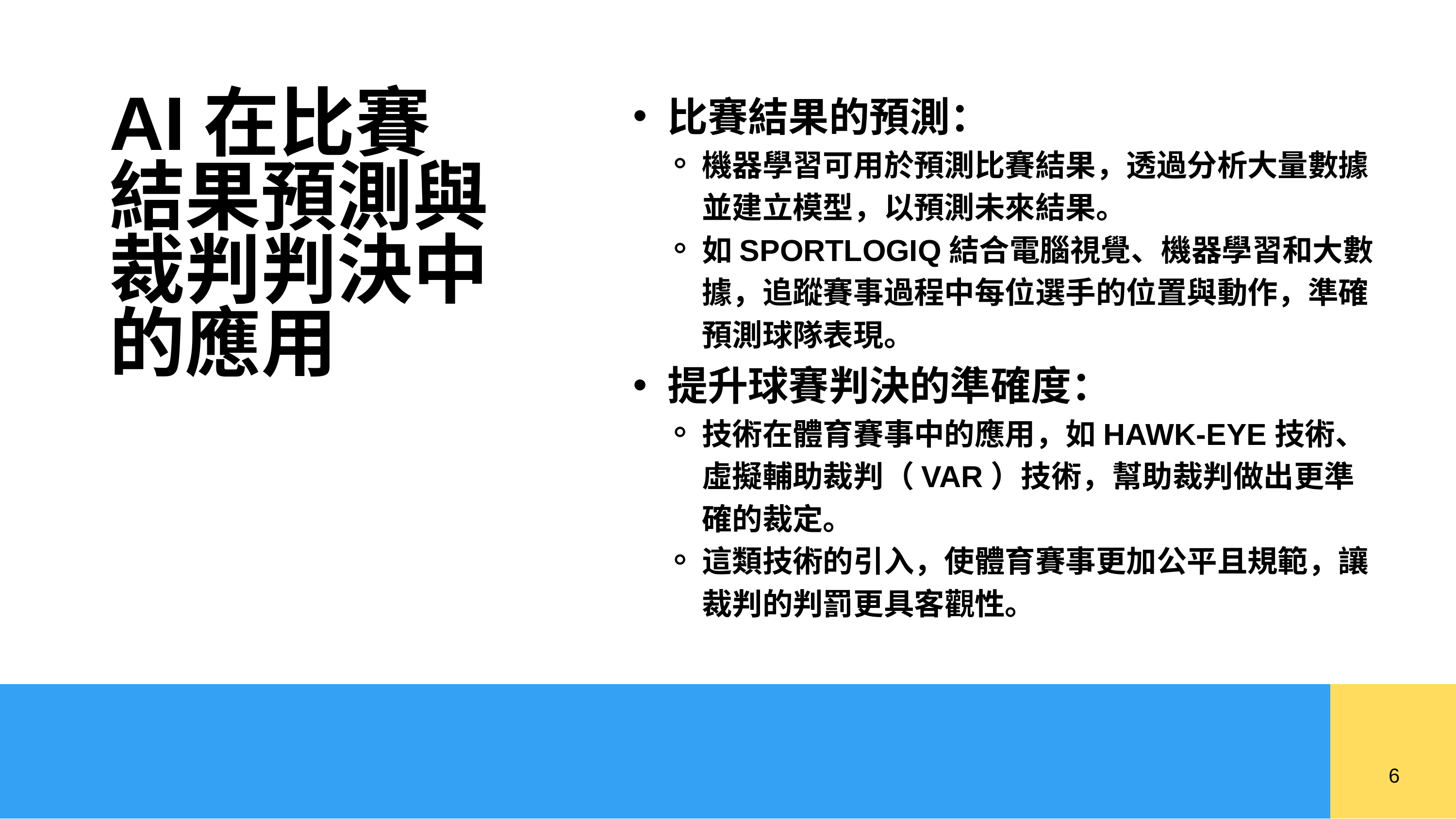

比賽結果的預測：
機器學習可用於預測比賽結果，透過分析大量數據並建立模型，以預測未來結果。
如SPORTLOGIQ結合電腦視覺、機器學習和大數據，追蹤賽事過程中每位選手的位置與動作，準確預測球隊表現。
提升球賽判決的準確度：
技術在體育賽事中的應用，如HAWK-EYE技術、虛擬輔助裁判（VAR）技術，幫助裁判做出更準確的裁定。
這類技術的引入，使體育賽事更加公平且規範，讓裁判的判罰更具客觀性。
AI在比賽結果預測與裁判判決中的應用

6